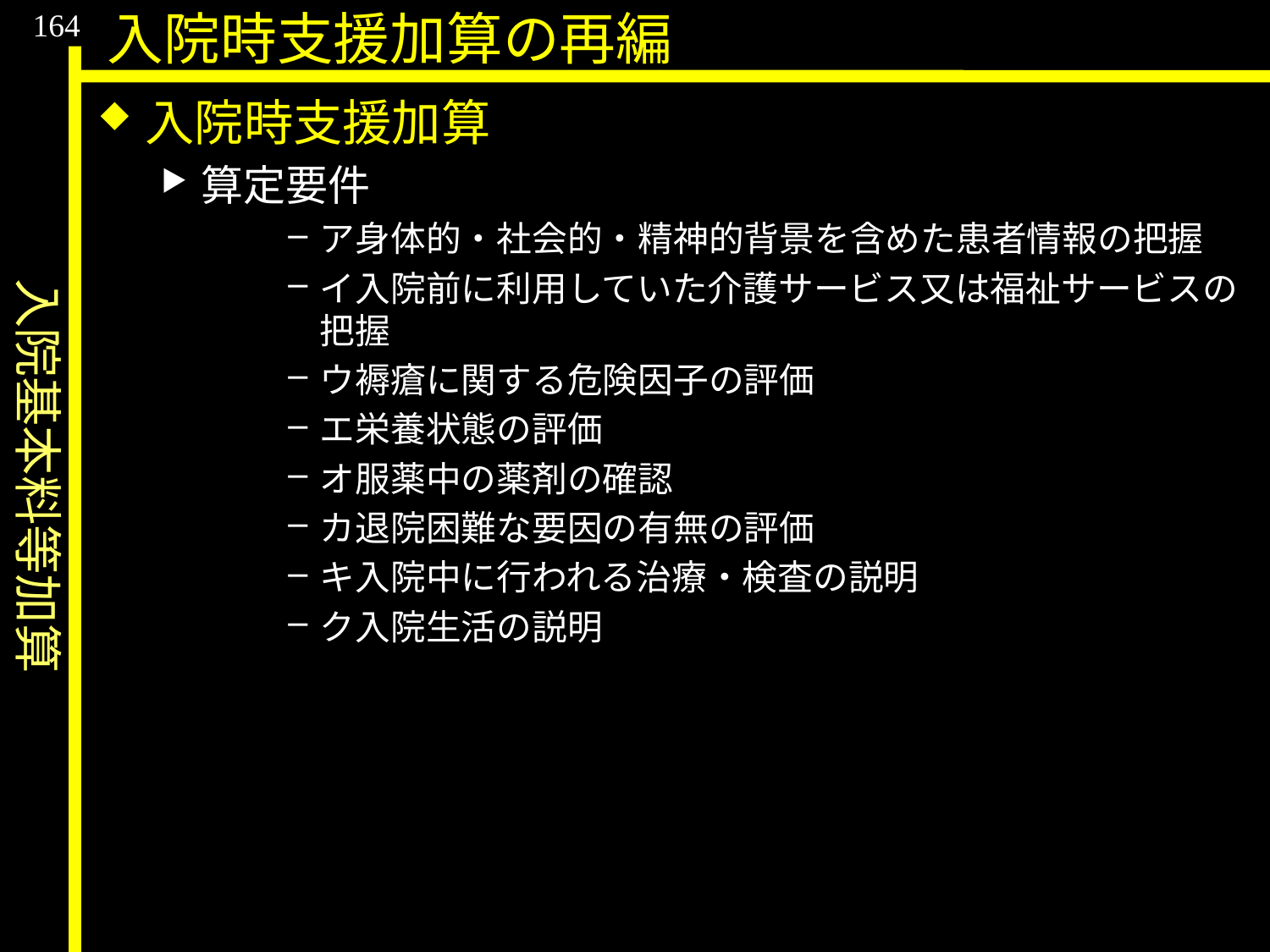

入院基本料等加算
164
入院時支援加算の再編

入院時支援加算
算定要件
ア身体的・社会的・精神的背景を含めた患者情報の把握
イ入院前に利用していた介護サービス又は福祉サービスの把握
ウ褥瘡に関する危険因子の評価
エ栄養状態の評価
オ服薬中の薬剤の確認
カ退院困難な要因の有無の評価
キ入院中に行われる治療・検査の説明
ク入院生活の説明